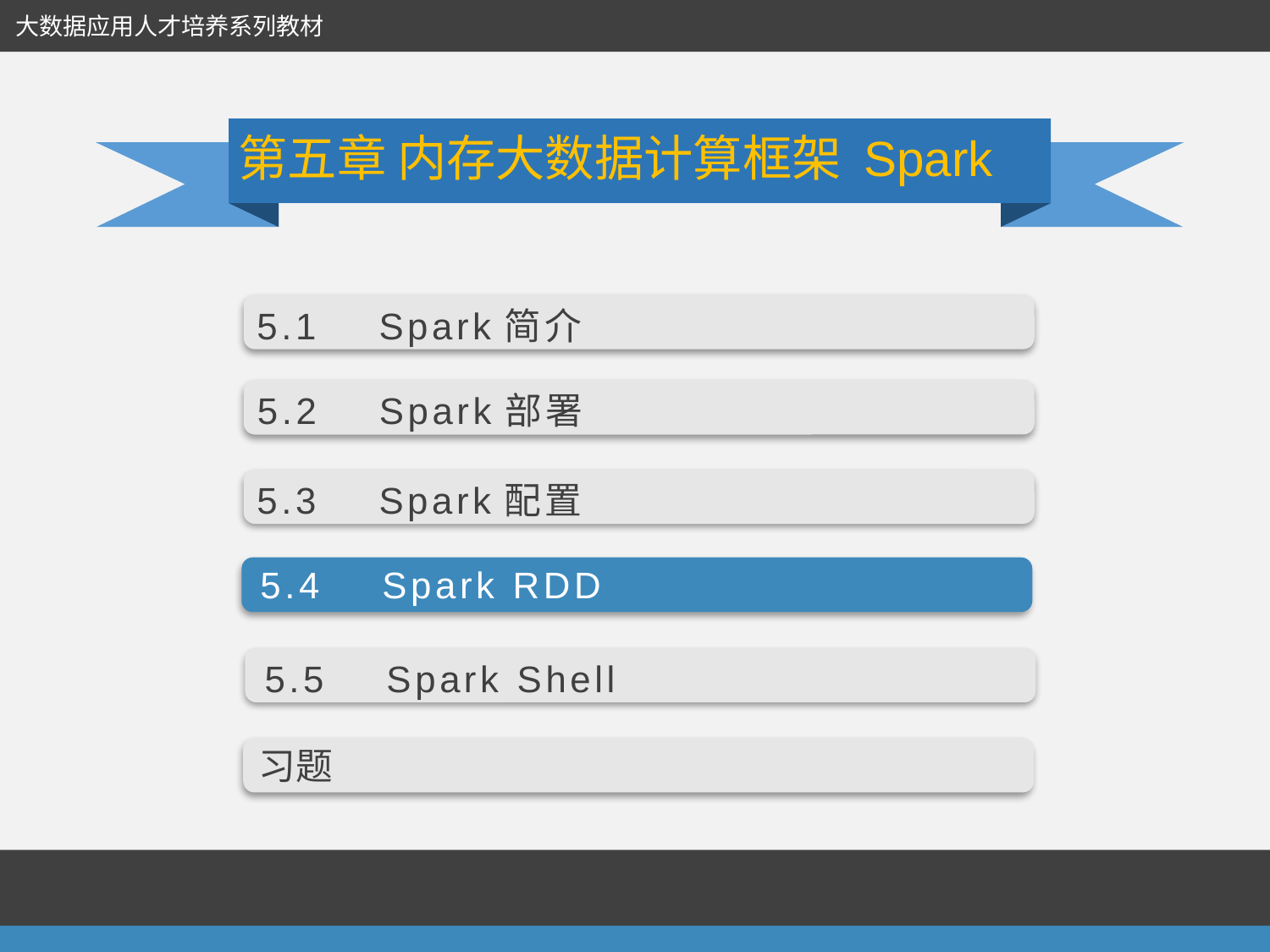

大数据应用人才培养系列教材

第五章 内存大数据计算框架 Spark

5.1　Spark简介

5.2　Spark部署

5.3　Spark配置
5.4　Spark RDD

5.5　Spark Shell
习题